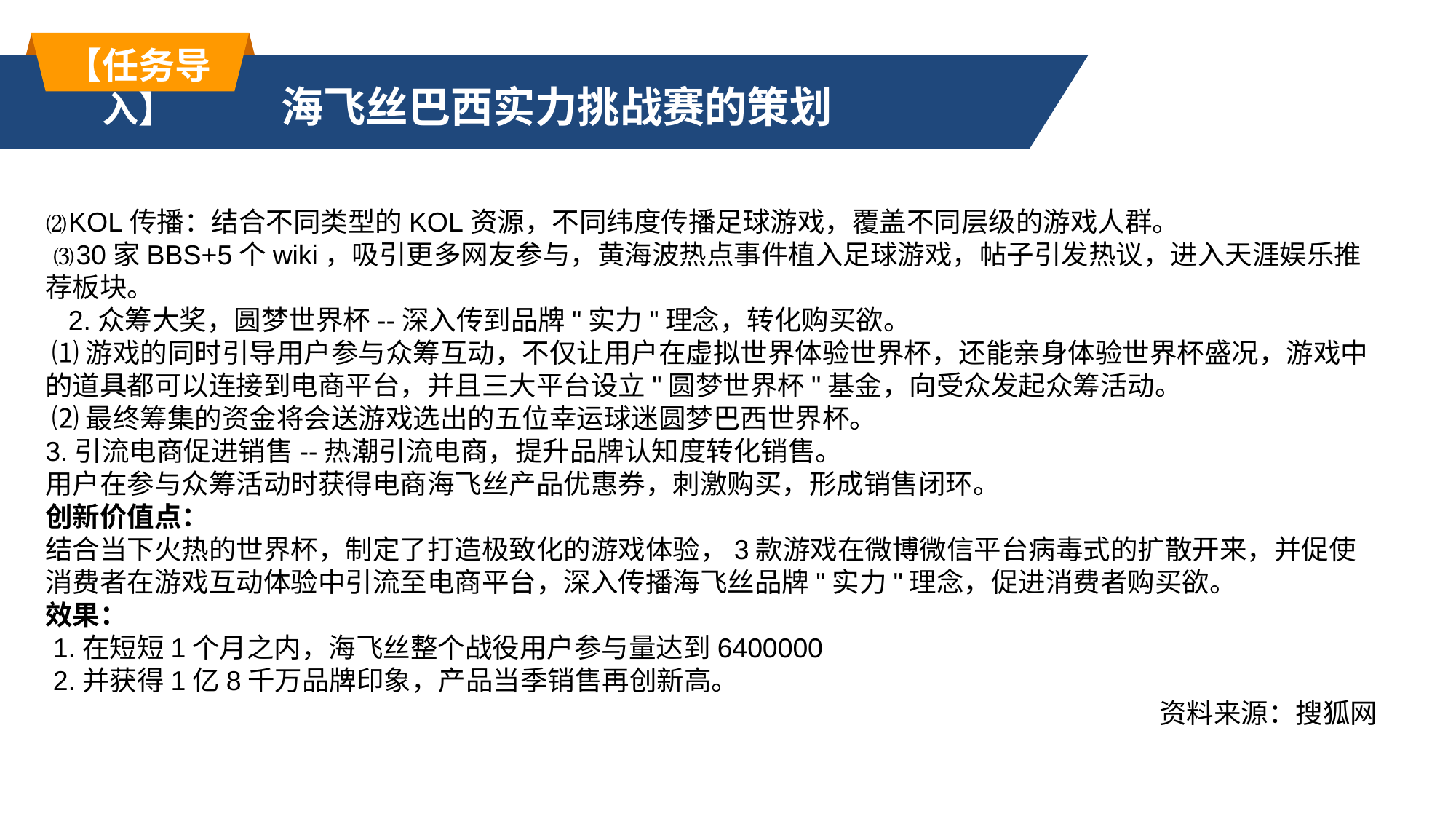

【任务导入】

海飞丝巴西实力挑战赛的策划
⑵KOL传播：结合不同类型的KOL资源，不同纬度传播足球游戏，覆盖不同层级的游戏人群。
 ⑶30家BBS+5个wiki，吸引更多网友参与，黄海波热点事件植入足球游戏，帖子引发热议，进入天涯娱乐推荐板块。
   2.众筹大奖，圆梦世界杯--深入传到品牌"实力"理念，转化购买欲。
 ⑴游戏的同时引导用户参与众筹互动，不仅让用户在虚拟世界体验世界杯，还能亲身体验世界杯盛况，游戏中的道具都可以连接到电商平台，并且三大平台设立"圆梦世界杯"基金，向受众发起众筹活动。
 ⑵最终筹集的资金将会送游戏选出的五位幸运球迷圆梦巴西世界杯。
3.引流电商促进销售--热潮引流电商，提升品牌认知度转化销售。
用户在参与众筹活动时获得电商海飞丝产品优惠券，刺激购买，形成销售闭环。
创新价值点：
结合当下火热的世界杯，制定了打造极致化的游戏体验，3款游戏在微博微信平台病毒式的扩散开来，并促使消费者在游戏互动体验中引流至电商平台，深入传播海飞丝品牌"实力"理念，促进消费者购买欲。
效果：
 1.在短短1个月之内，海飞丝整个战役用户参与量达到6400000
 2.并获得1亿8千万品牌印象，产品当季销售再创新高。
资料来源：搜狐网